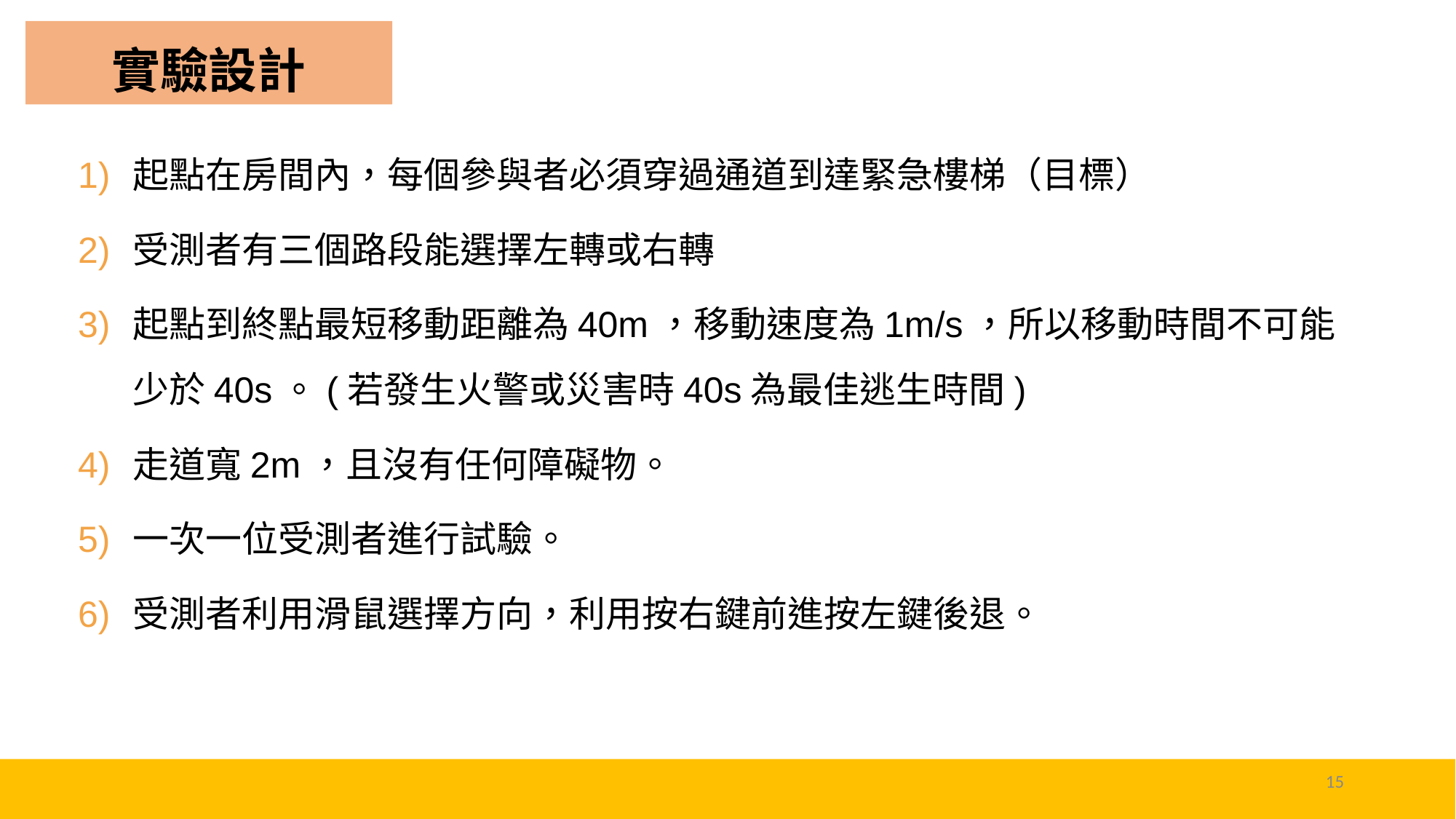

# 實驗設計

起點在房間內，每個參與者必須穿過通道到達緊急樓梯（目標）
受測者有三個路段能選擇左轉或右轉
起點到終點最短移動距離為40m，移動速度為1m/s，所以移動時間不可能少於40s。(若發生火警或災害時40s為最佳逃生時間)
走道寬2m，且沒有任何障礙物。
一次一位受測者進行試驗。
受測者利用滑鼠選擇方向，利用按右鍵前進按左鍵後退。

15